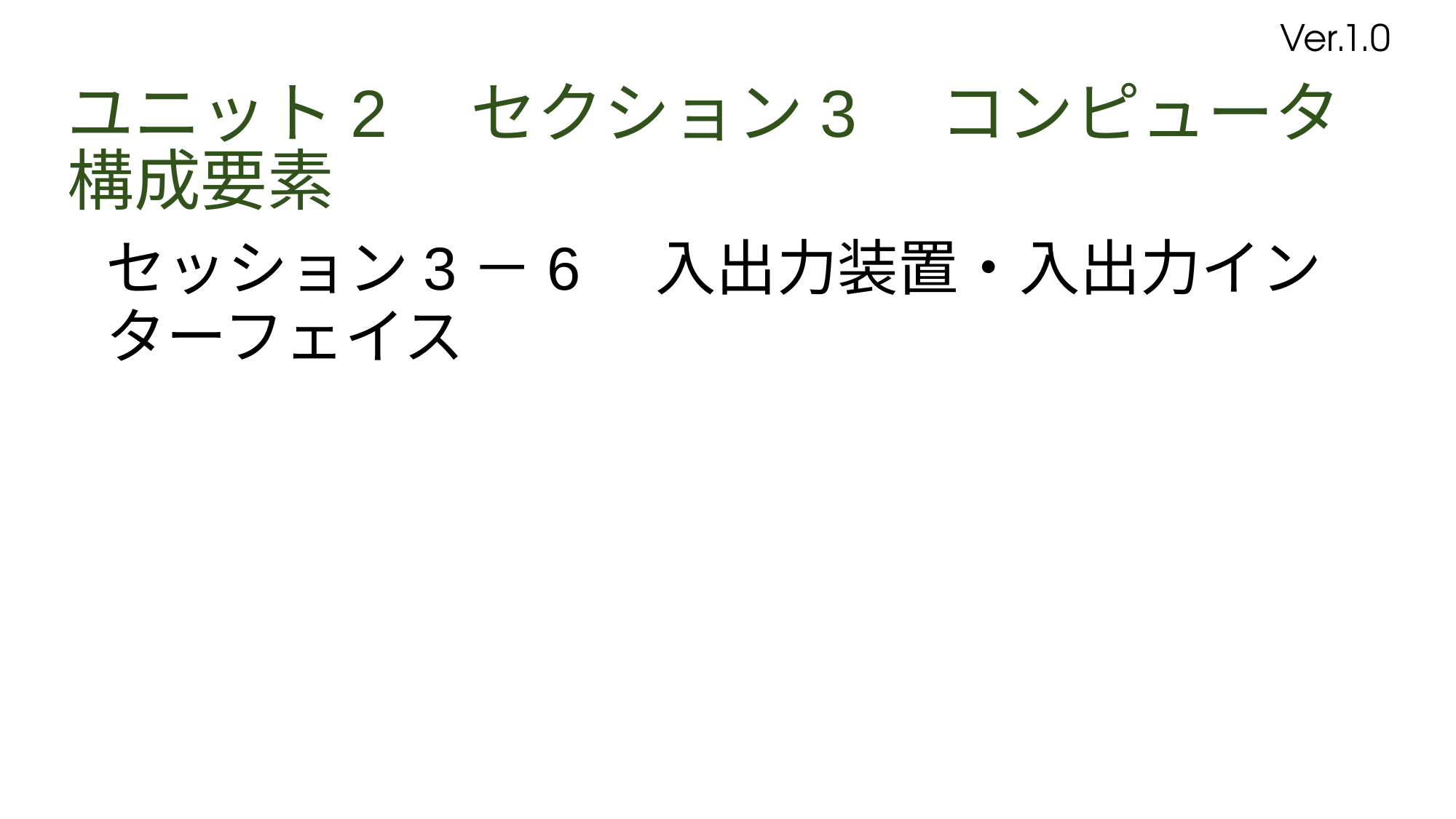

Ver.1.0
# ユニット2　セクション3　コンピュータ構成要素
セッション3－6　入出力装置・入出力インターフェイス